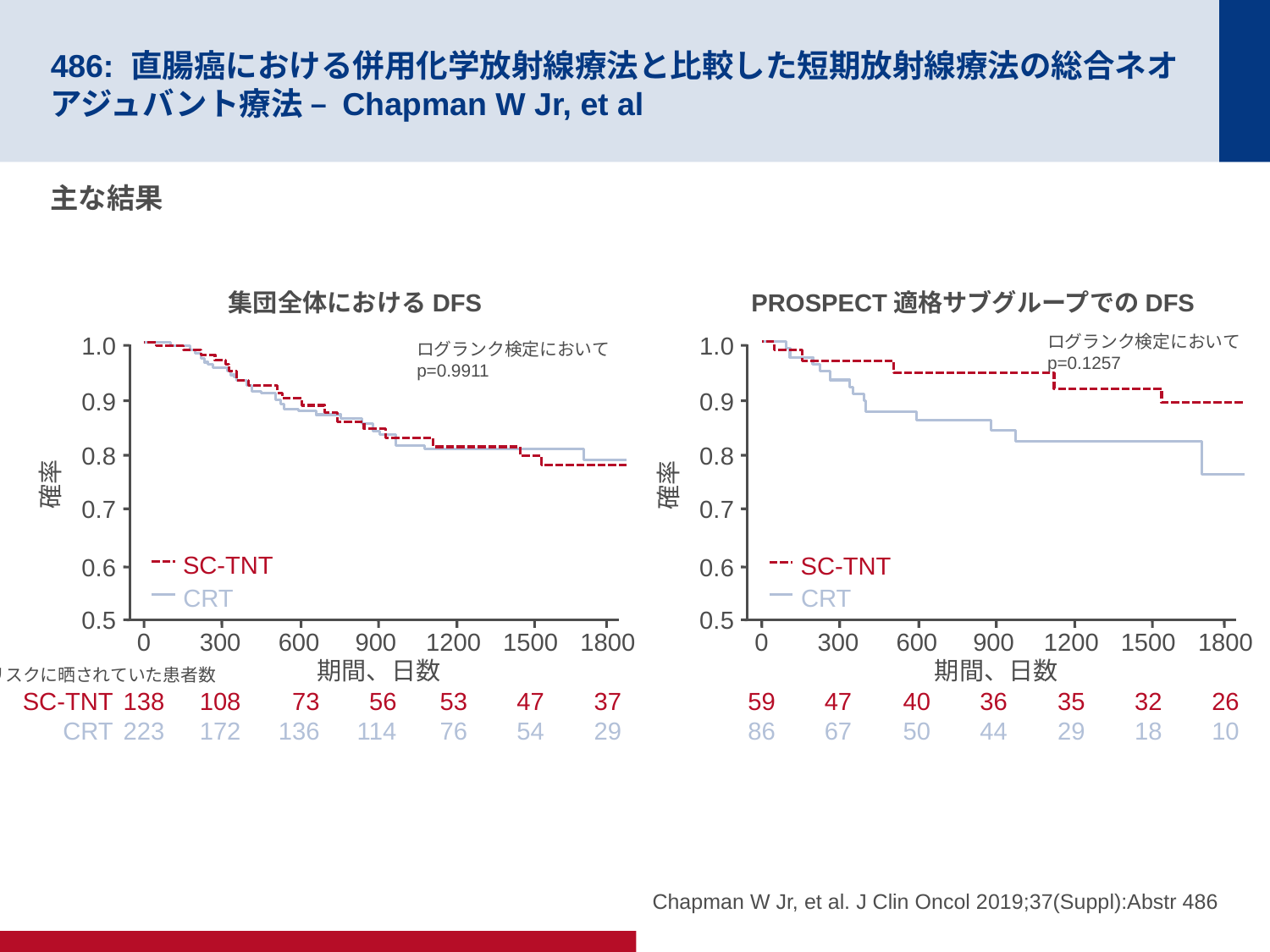

# 486: 直腸癌における併用化学放射線療法と比較した短期放射線療法の総合ネオアジュバント療法 – Chapman W Jr, et al
主な結果

集団全体におけるDFS
1.0

0.9

0.8
確率

0.7

0.6

0.5

期間、日数
ログランク検定において
p=0.9911
SC-TNT
CRT

1800

37
29
0

138
223
300

108
172
600

73
136
900

56
114
1200

53
76
1500

47
54
SC-TNT
CRT
PROSPECT適格サブグループでのDFS
1.0

0.9

0.8
確率

0.7

0.6

0.5

期間、日数
ログランク検定において
p=0.1257
SC-TNT
CRT
1800

26
10
0

59
86
300

47
67
600

40
50
900

36
44
1200

35
29
1500

32
18

リスクに晒されていた患者数

Chapman W Jr, et al. J Clin Oncol 2019;37(Suppl):Abstr 486